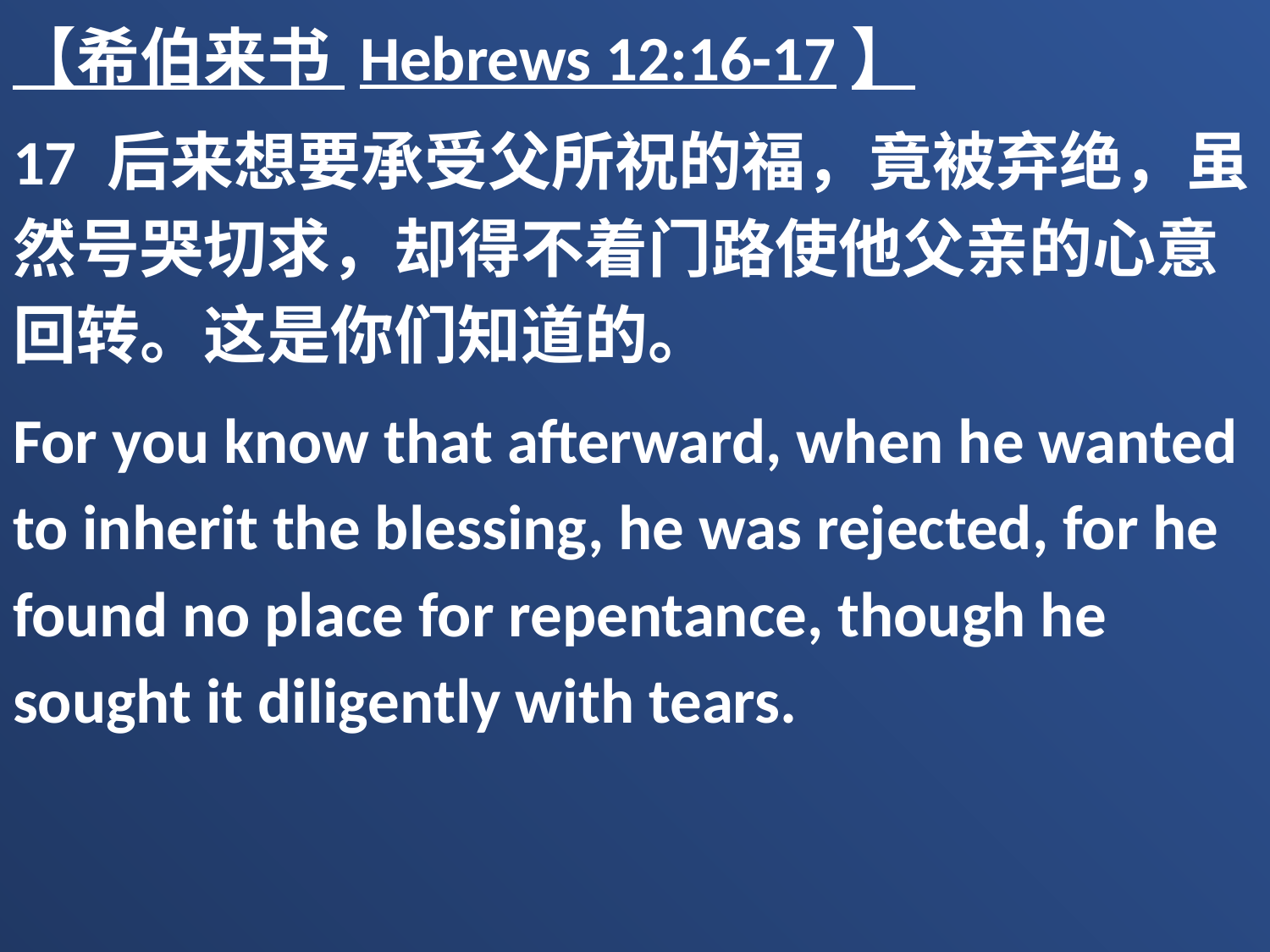

【希伯来书 Hebrews 12:16-17】
17 后来想要承受父所祝的福，竟被弃绝，虽然号哭切求，却得不着门路使他父亲的心意回转。这是你们知道的。
For you know that afterward, when he wanted to inherit the blessing, he was rejected, for he found no place for repentance, though he sought it diligently with tears.